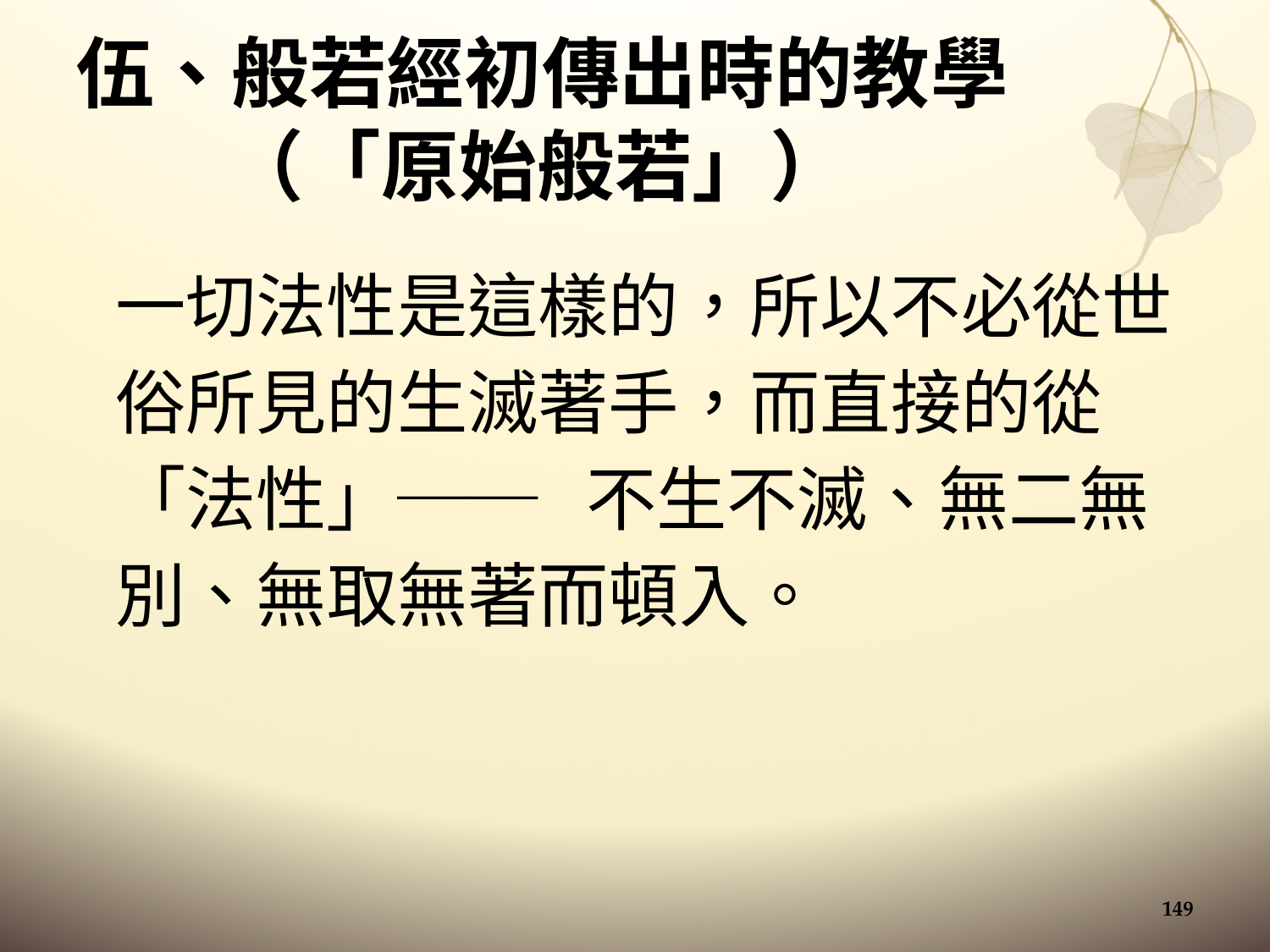

# 伍、般若經初傳出時的教學 （「原始般若」）

一切法性是這樣的，所以不必從世俗所見的生滅著手，而直接的從「法性」──   不生不滅、無二無別、無取無著而頓入。
149